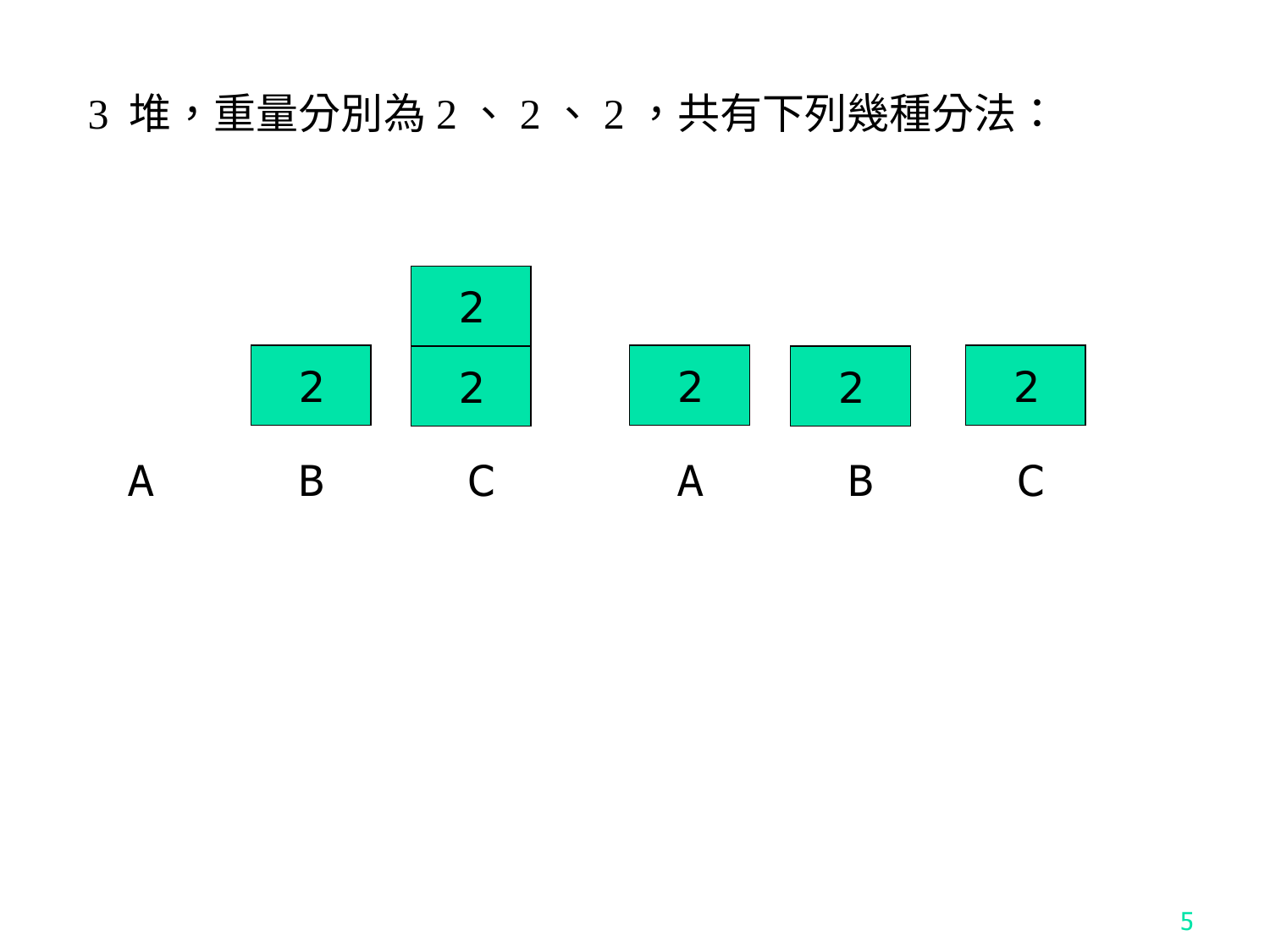

3 堆，重量分別為2、2、2，共有下列幾種分法：
2
2
2
2
2
2
C
B
C
A
B
A
5